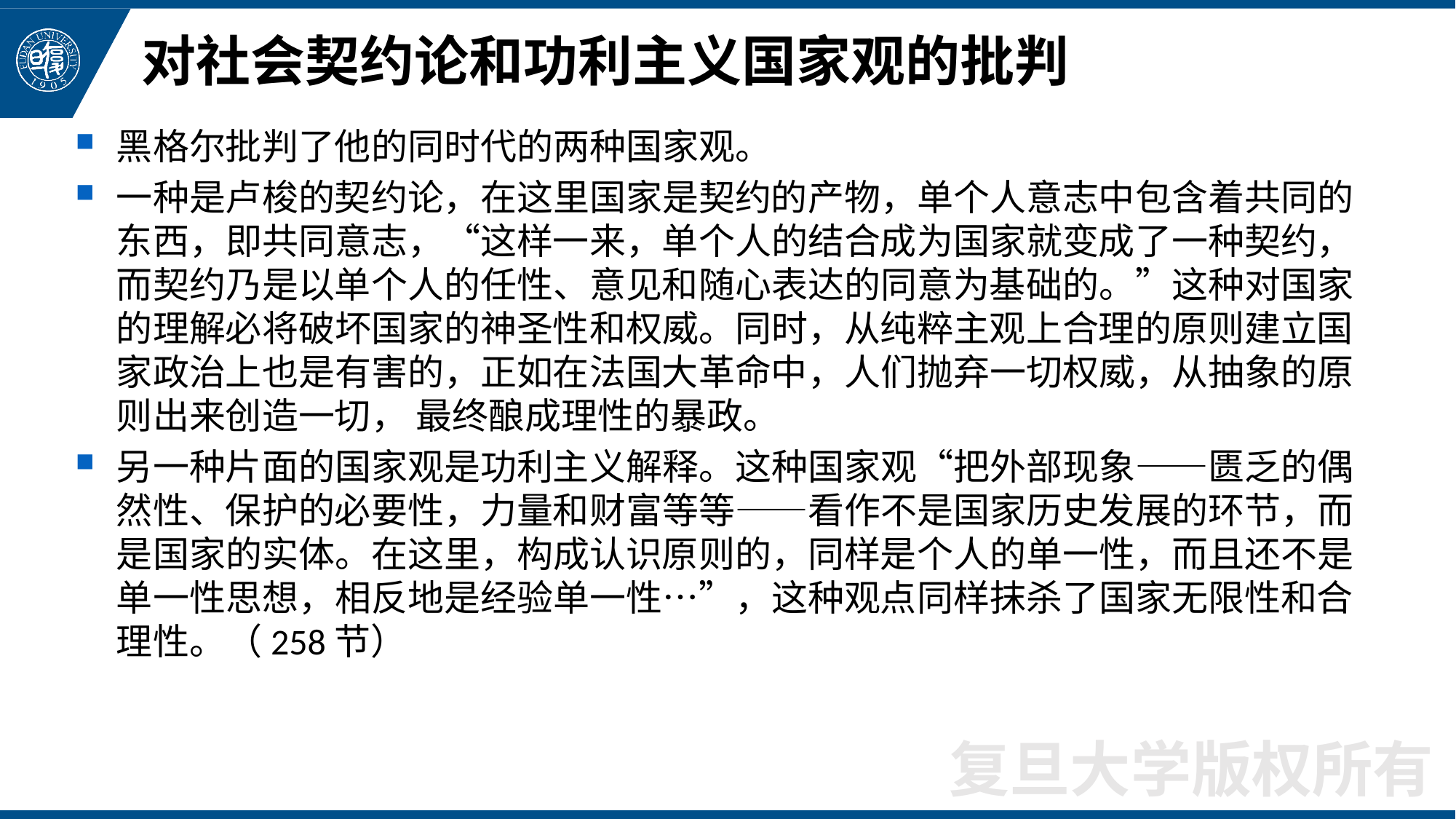

# 对社会契约论和功利主义国家观的批判
黑格尔批判了他的同时代的两种国家观。
一种是卢梭的契约论，在这里国家是契约的产物，单个人意志中包含着共同的东西，即共同意志，“这样一来，单个人的结合成为国家就变成了一种契约，而契约乃是以单个人的任性、意见和随心表达的同意为基础的。”这种对国家的理解必将破坏国家的神圣性和权威。同时，从纯粹主观上合理的原则建立国家政治上也是有害的，正如在法国大革命中，人们抛弃一切权威，从抽象的原则出来创造一切， 最终酿成理性的暴政。
另一种片面的国家观是功利主义解释。这种国家观“把外部现象——匮乏的偶然性、保护的必要性，力量和财富等等——看作不是国家历史发展的环节，而是国家的实体。在这里，构成认识原则的，同样是个人的单一性，而且还不是单一性思想，相反地是经验单一性…”，这种观点同样抹杀了国家无限性和合理性。（258节）